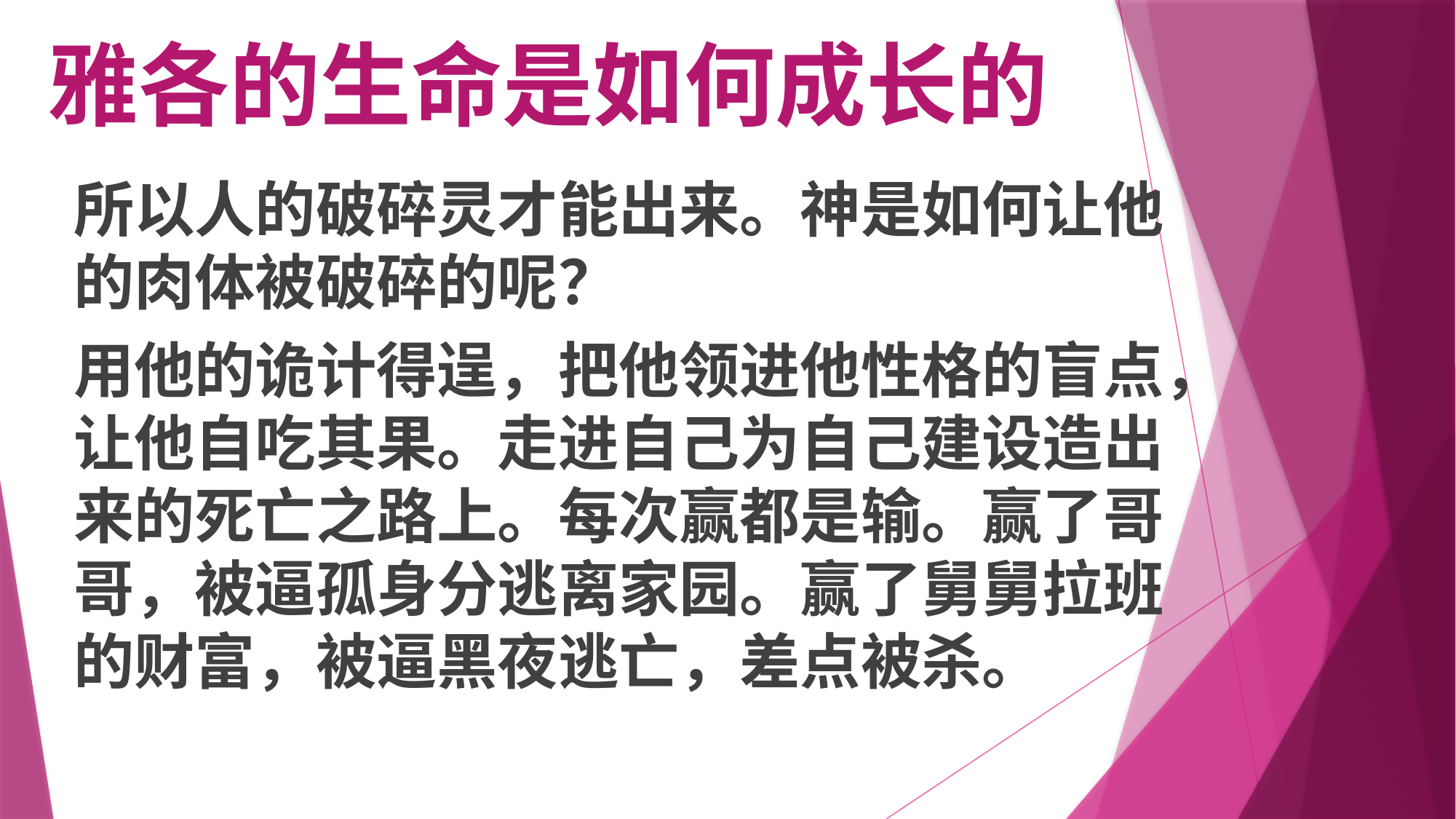

# 雅各的生命是如何成长的
所以人的破碎灵才能出来。神是如何让他的肉体被破碎的呢？
用他的诡计得逞，把他领进他性格的盲点，让他自吃其果。走进自己为自己建设造出来的死亡之路上。每次赢都是输。赢了哥哥，被逼孤身分逃离家园。赢了舅舅拉班的财富，被逼黑夜逃亡，差点被杀。